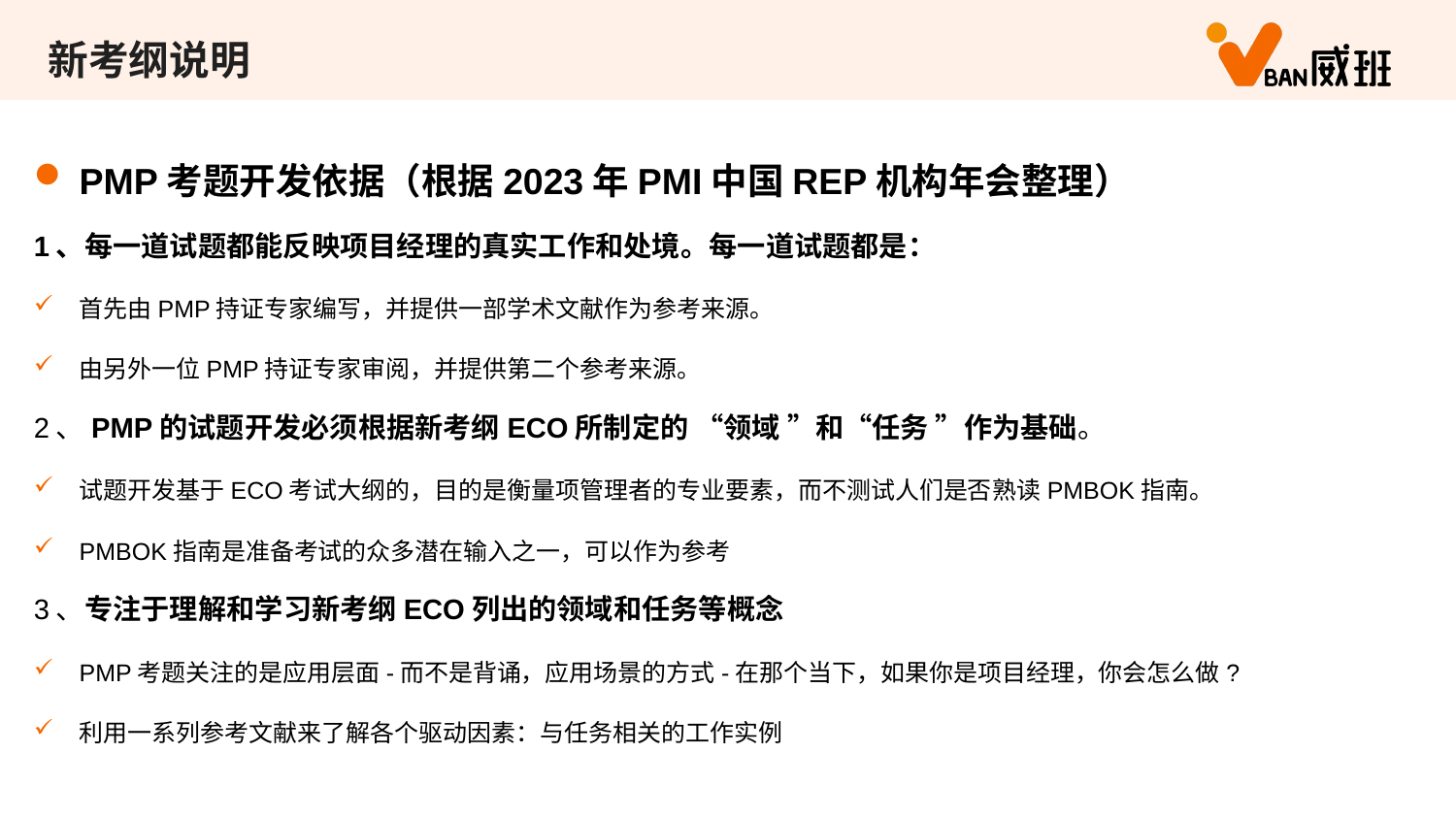

新考纲说明
PMP考题开发依据（根据2023年PMI中国REP机构年会整理）
1、每一道试题都能反映项目经理的真实工作和处境。每一道试题都是：
首先由PMP持证专家编写，并提供一部学术文献作为参考来源。
由另外一位PMP持证专家审阅，并提供第二个参考来源。
2、PMP的试题开发必须根据新考纲ECO所制定的 “领域 ”和“任务 ”作为基础。
试题开发基于ECO考试大纲的，目的是衡量项管理者的专业要素，而不测试人们是否熟读PMBOK指南。
PMBOK指南是准备考试的众多潜在输入之一，可以作为参考
3、专注于理解和学习新考纲ECO列出的领域和任务等概念
PMP考题关注的是应用层面-而不是背诵，应用场景的方式-在那个当下，如果你是项目经理，你会怎么做?
利用一系列参考文献来了解各个驱动因素：与任务相关的工作实例